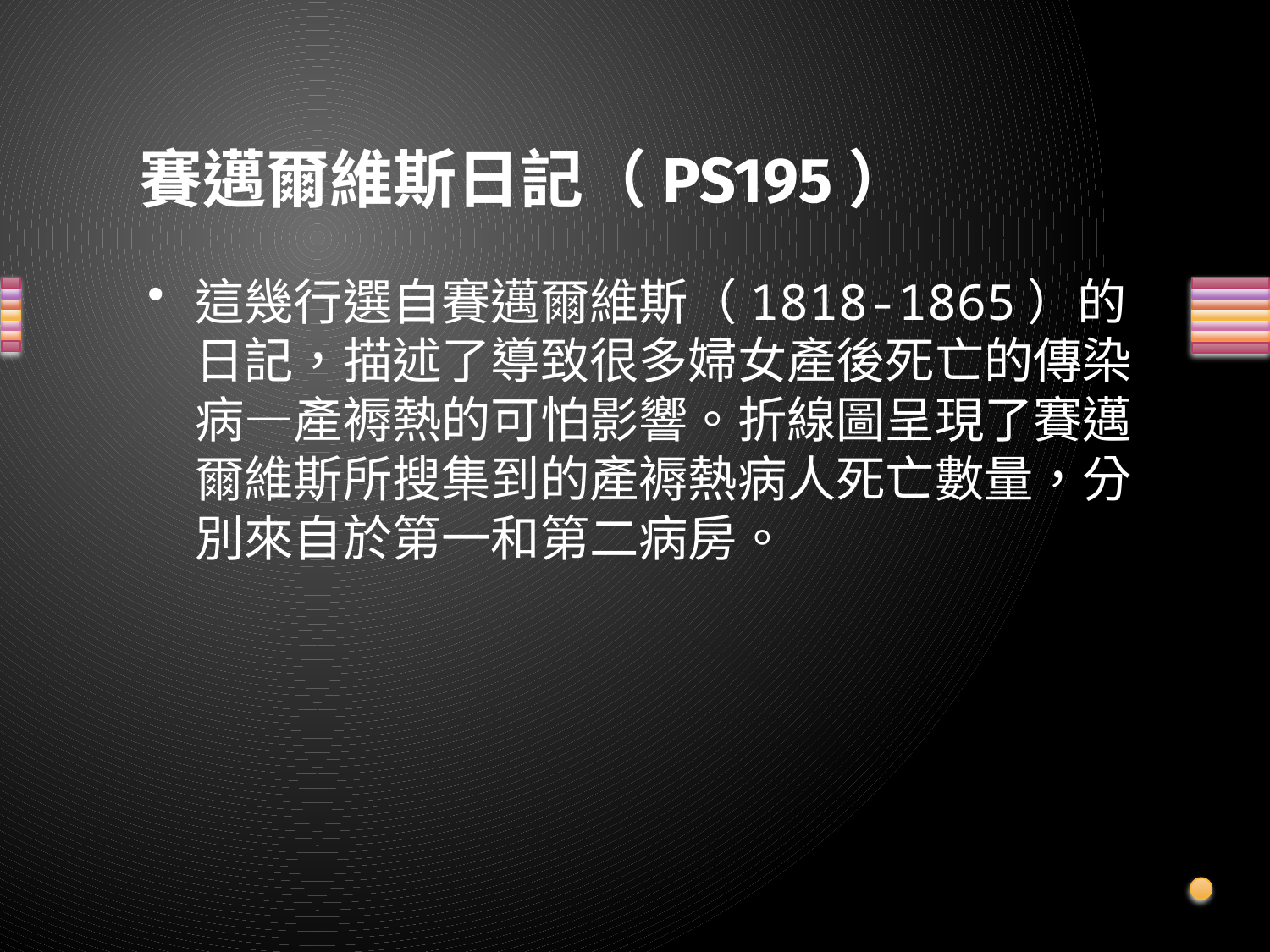

# 賽邁爾維斯日記（PS195）
這幾行選自賽邁爾維斯（1818-1865）的日記，描述了導致很多婦女產後死亡的傳染病—產褥熱的可怕影響。折線圖呈現了賽邁爾維斯所搜集到的產褥熱病人死亡數量，分別來自於第一和第二病房。